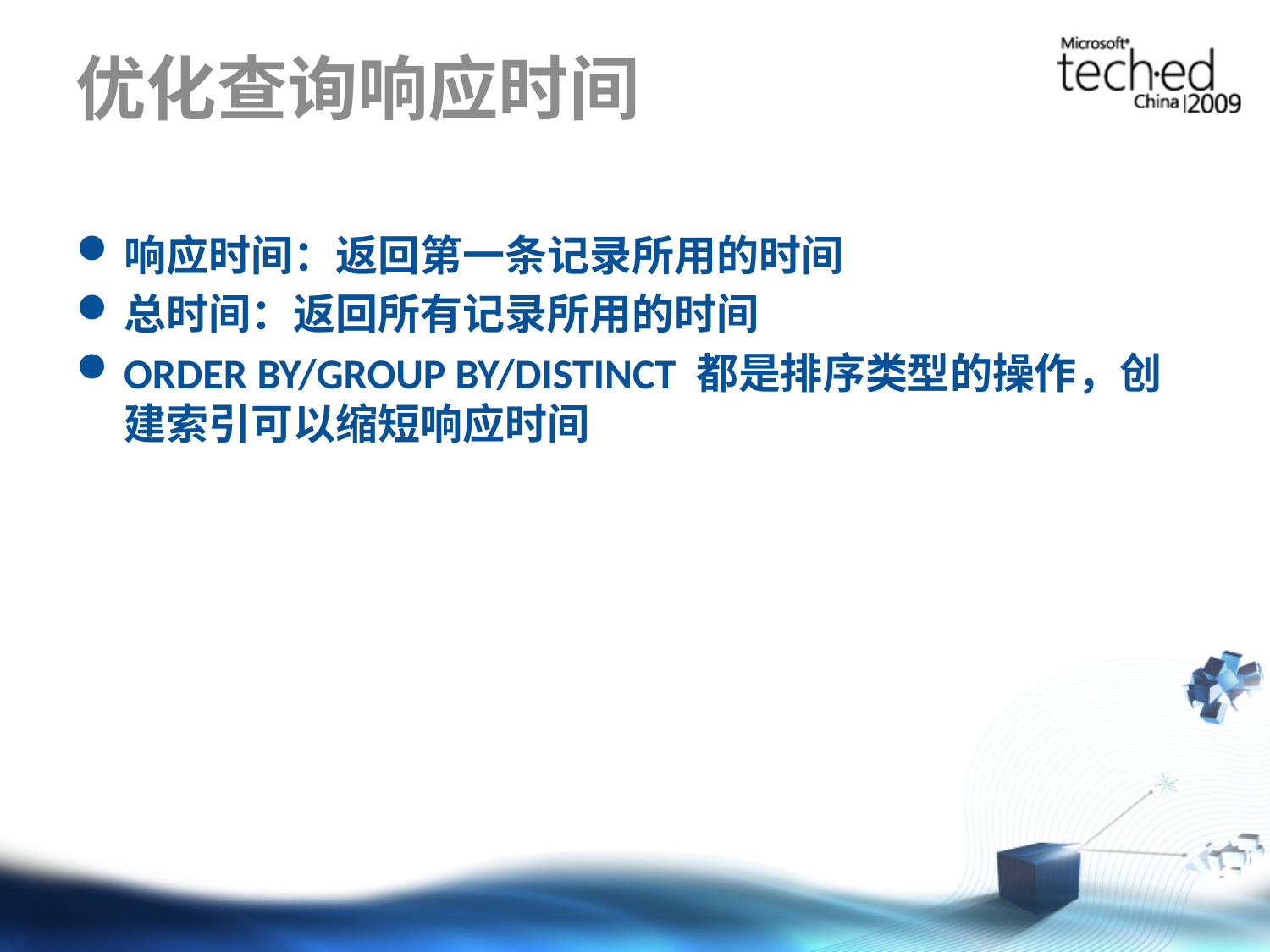

# 优化查询响应时间
响应时间：返回第一条记录所用的时间
总时间：返回所有记录所用的时间
ORDER BY/GROUP BY/DISTINCT 都是排序类型的操作，创建索引可以缩短响应时间